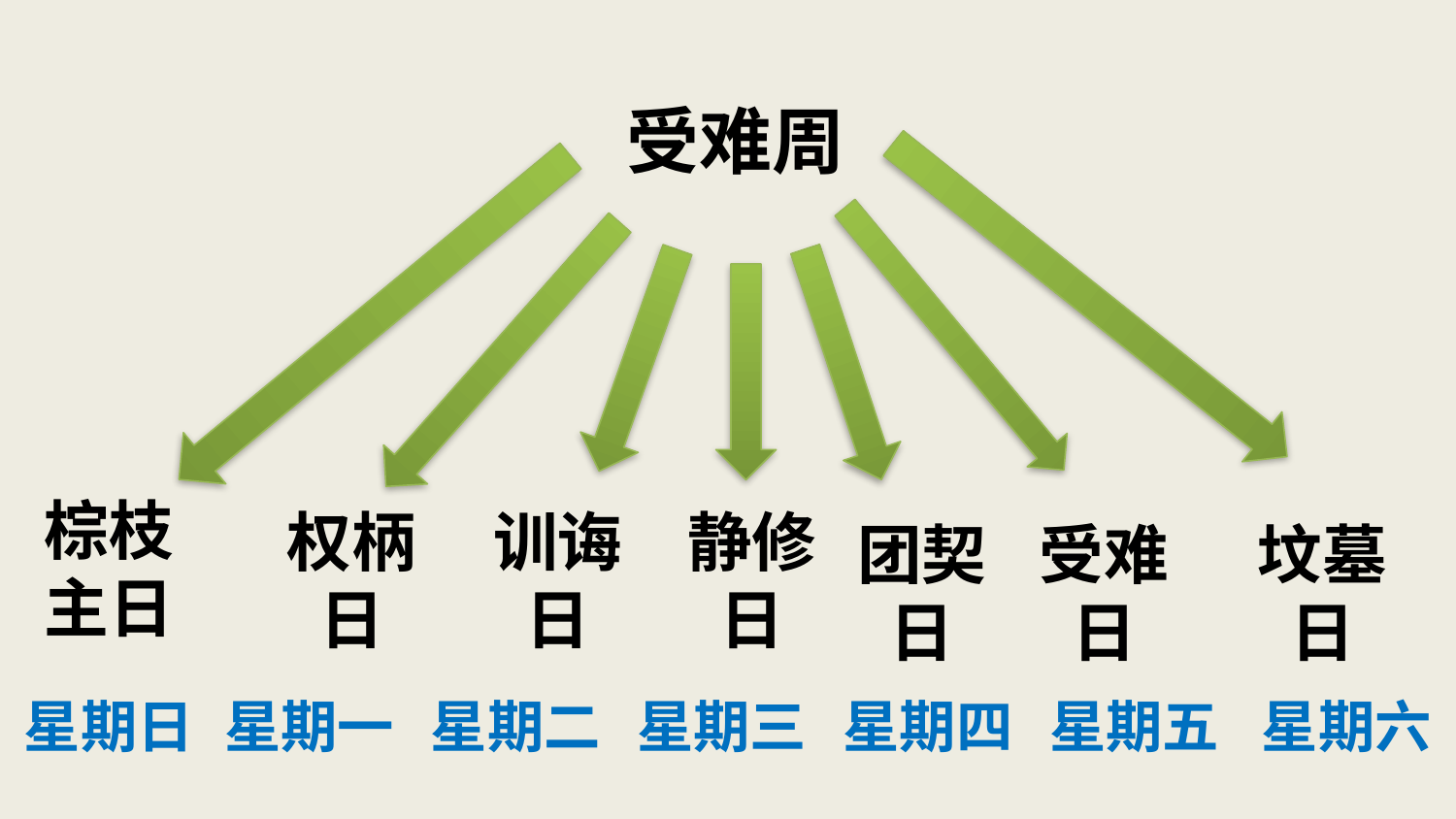

# 受难周

棕枝主日
权柄日
训诲日
静修日
团契日
受难日
坟墓日
星期二
星期日
星期一
星期三
星期四
星期五
星期六